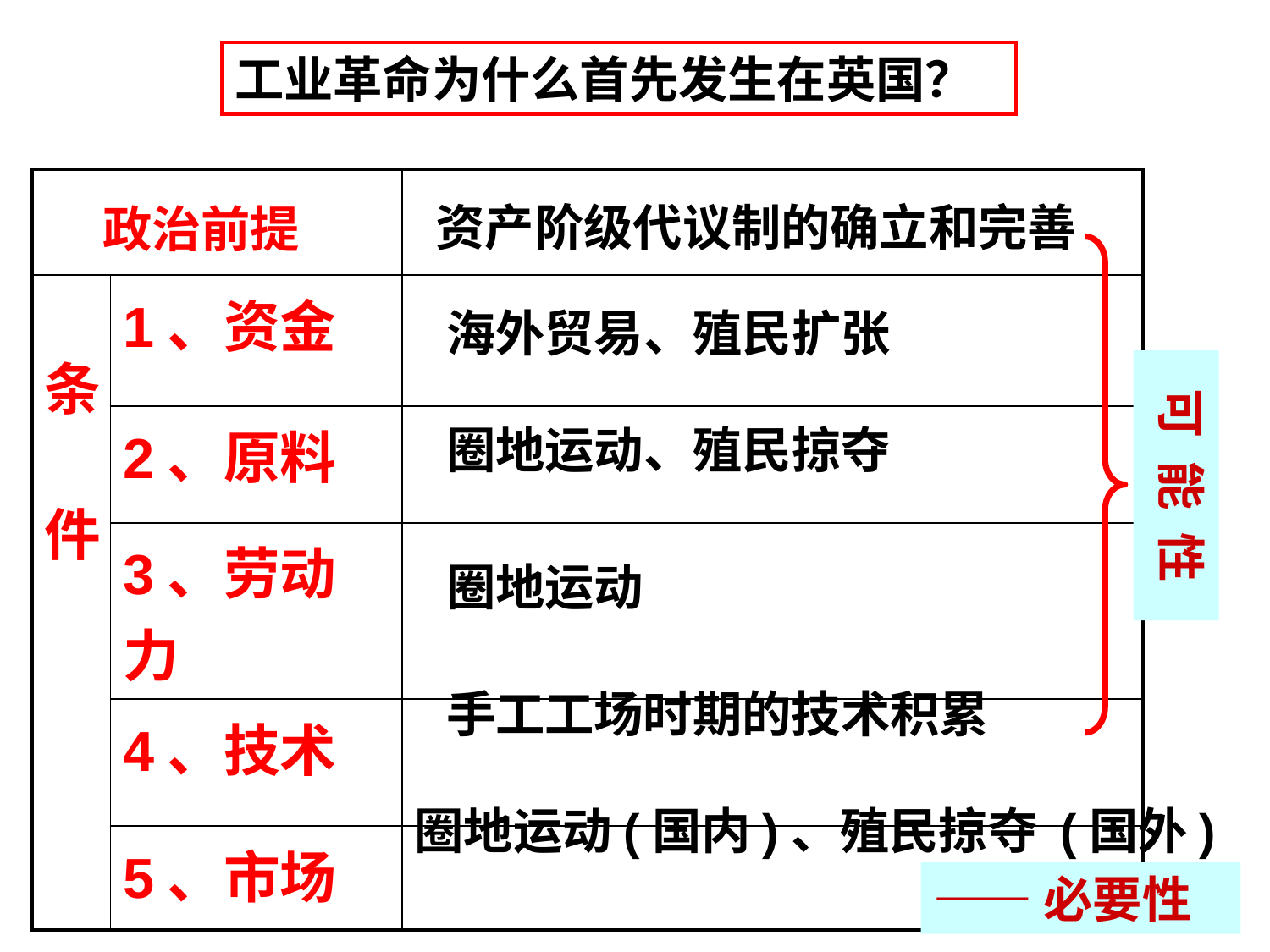

工业革命为什么首先发生在英国？
|  |  |  |
| --- | --- | --- |
| 条 件 | 1、资金 |  |
|  | 2、原料 |  |
|  | 3、劳动力 |  |
|  | 4、技术 |  |
|  | 5、市场 |  |
政治前提
资产阶级代议制的确立和完善

海外贸易、殖民扩张
可  能  性
圈地运动、殖民掠夺
圈地运动
手工工场时期的技术积累
圈地运动(国内)、殖民掠夺 (国外)
——必要性